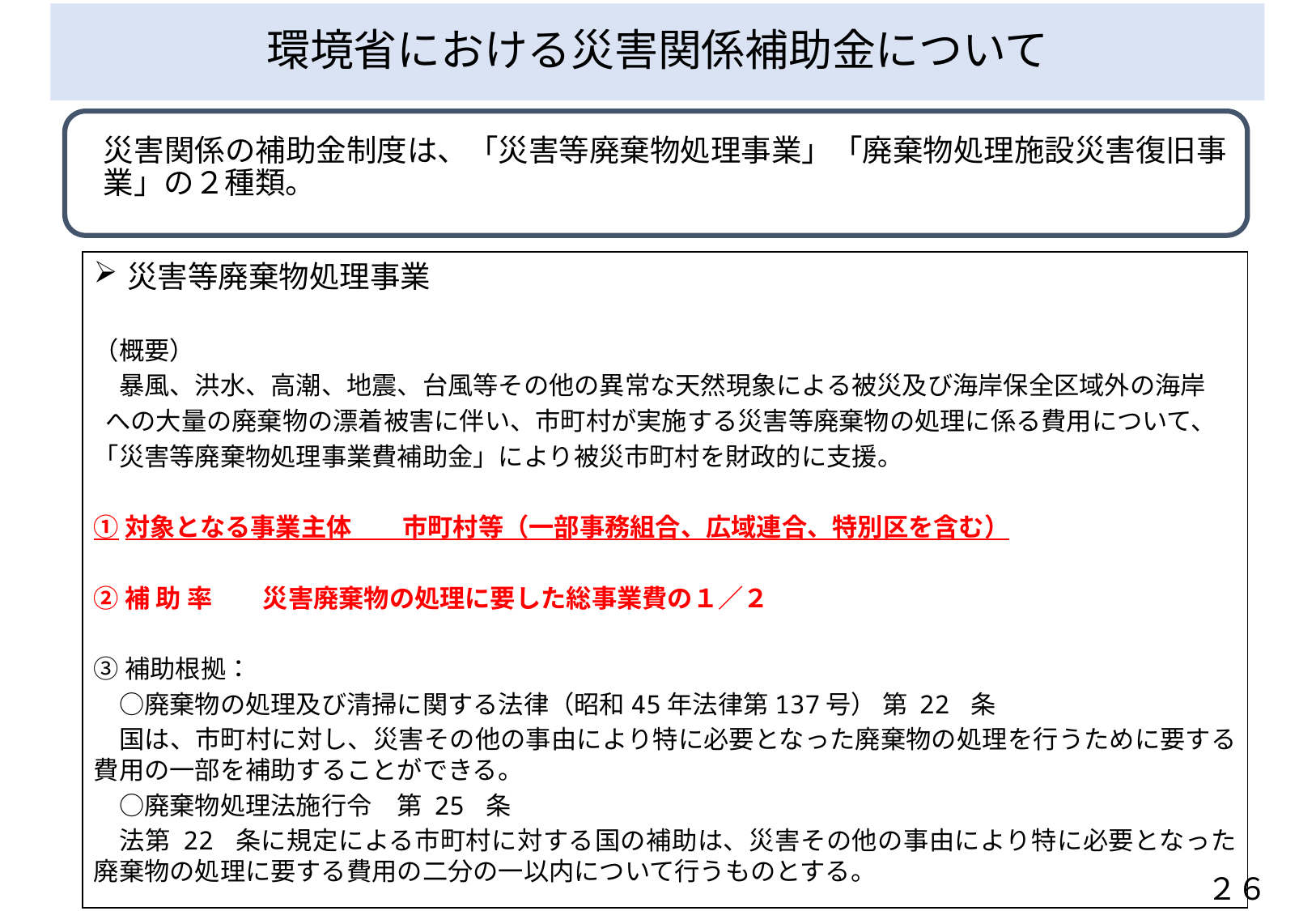

# 環境省における災害関係補助金について

災害関係の補助金制度は、「災害等廃棄物処理事業」「廃棄物処理施設災害復旧事業」の２種類。
災害等廃棄物処理事業

（概要）
　暴風、洪水、高潮、地震、台風等その他の異常な天然現象による被災及び海岸保全区域外の海岸
 への大量の廃棄物の漂着被害に伴い、市町村が実施する災害等廃棄物の処理に係る費用について、
「災害等廃棄物処理事業費補助金」により被災市町村を財政的に支援。

①対象となる事業主体　　市町村等（一部事務組合、広域連合、特別区を含む）

②補 助 率　　災害廃棄物の処理に要した総事業費の１／２

③補助根拠：
　○廃棄物の処理及び清掃に関する法律（昭和45年法律第137号） 第 22 条
　国は、市町村に対し、災害その他の事由により特に必要となった廃棄物の処理を行うために要する費用の一部を補助することができる。
　○廃棄物処理法施行令　第 25 条
　法第 22 条に規定による市町村に対する国の補助は、災害その他の事由により特に必要となった廃棄物の処理に要する費用の二分の一以内について行うものとする。

２６